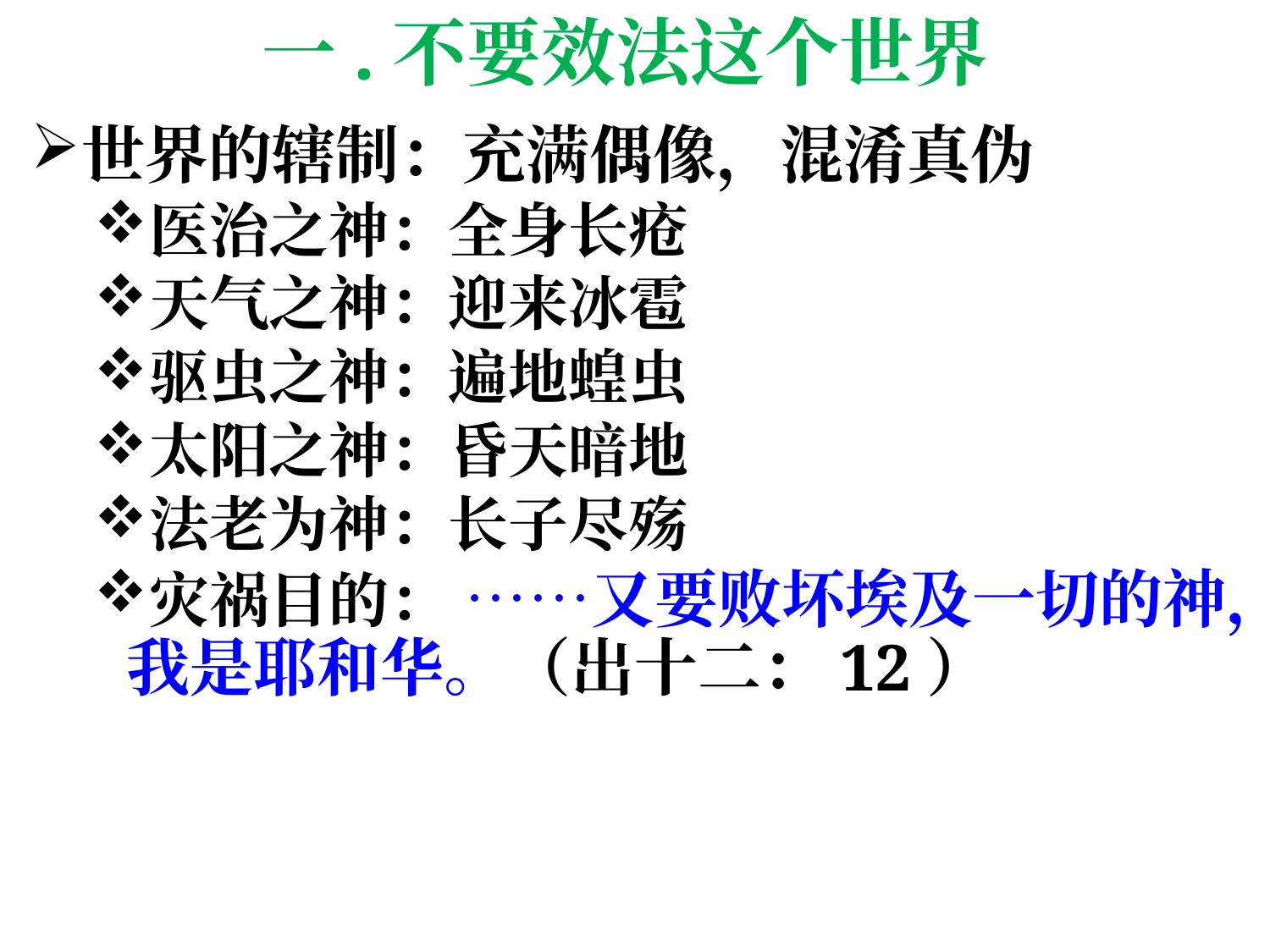

# 一.不要效法这个世界
世界的辖制：充满偶像，混淆真伪
医治之神：全身长疮
天气之神：迎来冰雹
驱虫之神：遍地蝗虫
太阳之神：昏天暗地
法老为神：长子尽殇
灾祸目的： ……又要败坏埃及一切的神，我是耶和华。（出十二：12）